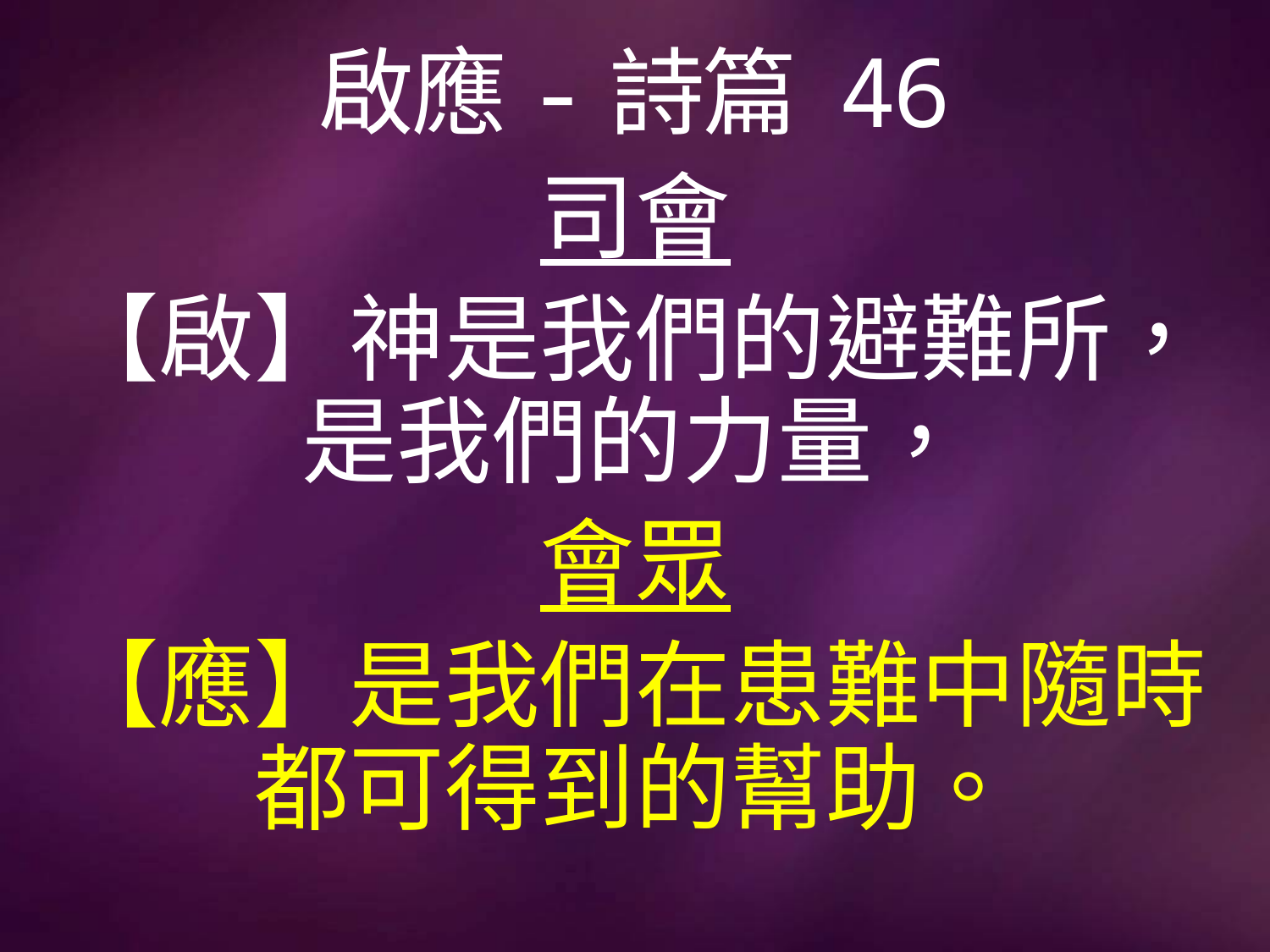

# 啟應-詩篇 46
司會
【啟】神是我們的避難所，是我們的力量，
會眾
【應】是我們在患難中隨時都可得到的幫助。